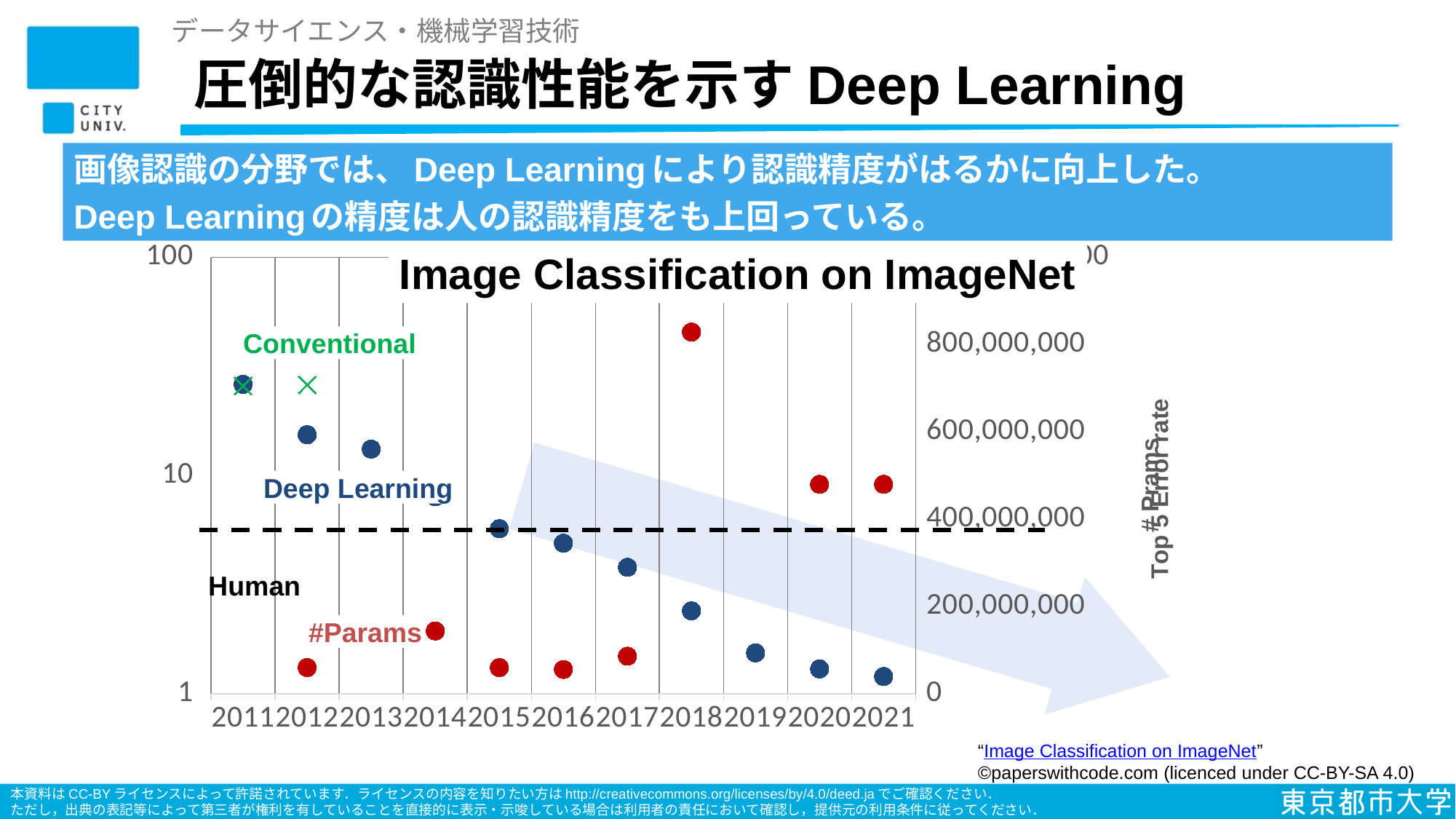

データサイエンス・機械学習技術
# 圧倒的な認識性能を示すDeep Learning
画像認識の分野では、Deep Learningにより認識精度がはるかに向上した。
Deep Learningの精度は人の認識精度をも上回っている。

### Chart

| Category |  |  |  |
|---|---|---|---|
| 2011 | None | 26.200000000000003 | 25.8 |
| 2012 | 60000000.0 | 15.400000000000006 | 26.1 |
| 2013 | None | 13.239999999999995 | None |
| 2014 | 144000000.0 | 8.0 | None |
| 2015 | 60000000.0 | 5.709999999999994 | None |
| 2016 | 55800000.0 | 4.900000000000006 | None |
| 2017 | 86100000.0 | 3.799999999999997 | None |
| 2018 | 829000000.0 | 2.4000000000000057 | None |
| 2019 | None | 1.5400000000000063 | None |
| 2020 | 480000000.0 | 1.2999999999999972 | None |
| 2021 | 480000000.0 | 1.2000000000000028 | None |
Image Classification on ImageNet
Conventional
Deep Learning

Human
#Params
“Image Classification on ImageNet”
©paperswithcode.com (licenced under CC-BY-SA 4.0)